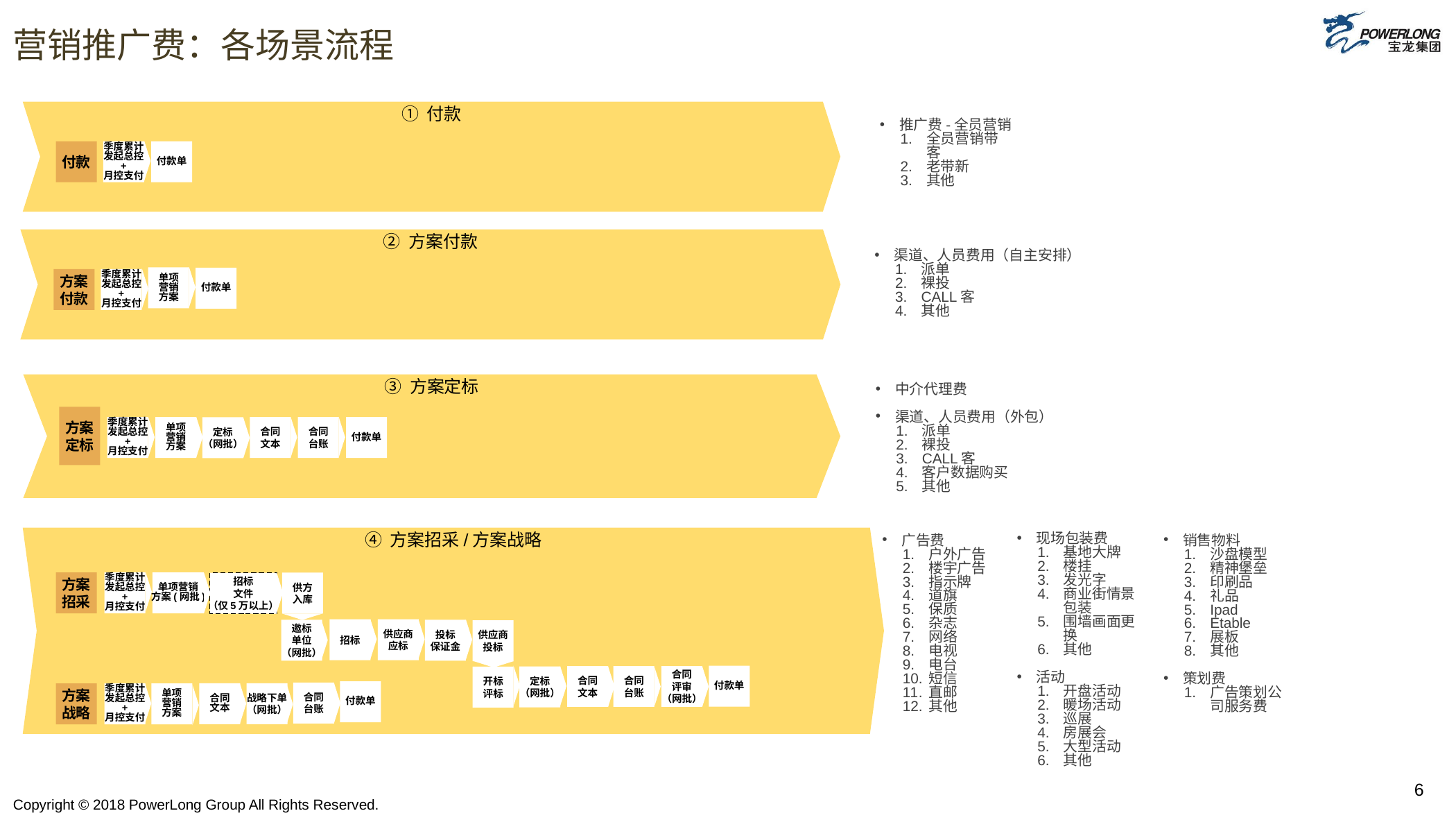

# 营销推广费：各场景流程
① 付款
推广费-全员营销
全员营销带客
老带新
其他
付款
季度累计
发起总控
+
月控支付
付款单

② 方案付款
渠道、人员费用（自主安排）
派单
裸投
CALL客
其他
单项
营销
方案
付款单
方案
付款
季度累计
发起总控
+
月控支付

③ 方案定标
中介代理费

渠道、人员费用（外包）
派单
裸投
CALL客
客户数据购买
其他

方案
定标
季度累计
发起总控
+
月控支付
单项
营销
方案
合同
文本
合同
台账
付款单
定标
（网批）

现场包装费
基地大牌
楼挂
发光字
商业街情景包装
围墙画面更换
其他

活动
开盘活动
暖场活动
巡展
房展会
大型活动
其他

④ 方案招采/方案战略
销售物料
沙盘模型
精神堡垒
印刷品
礼品
Ipad
Etable
展板
其他

策划费
广告策划公司服务费
广告费
户外广告
楼宇广告
指示牌
道旗
保质
杂志
网络
电视
电台
短信
直邮
其他
方案
招采
季度累计
发起总控
+
月控支付
单项营销
方案(网批)
供方
入库
招标
文件
（仅5万以上）

招标
供应商
应标
投标
保证金
邀标
单位
（网批）
供应商
投标

付款单
合同
台账
合同
评审
（网批）
合同
文本
定标
（网批）
开标
评标
付款单
合同
台账

合同
文本
战略下单
（网批）

季度累计
发起总控
+
月控支付
单项
营销
方案
方案
战略